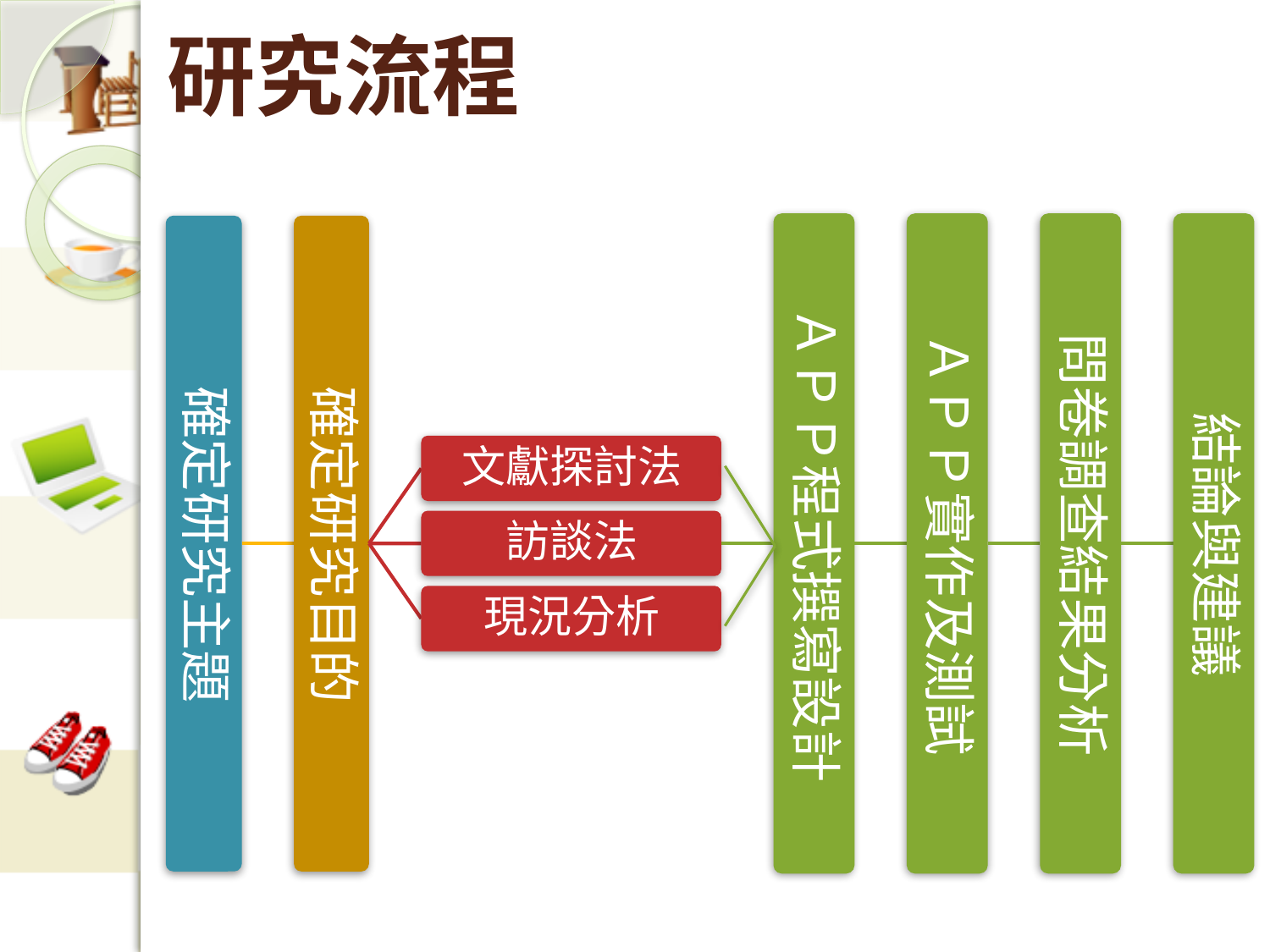

# 研究流程
確定研究主題

確定研究目的

文獻探討法

訪談法

ＡＰＰ程式撰寫設計

ＡＰＰ實作及測試

問卷調查結果分析

結論與建議

現況分析